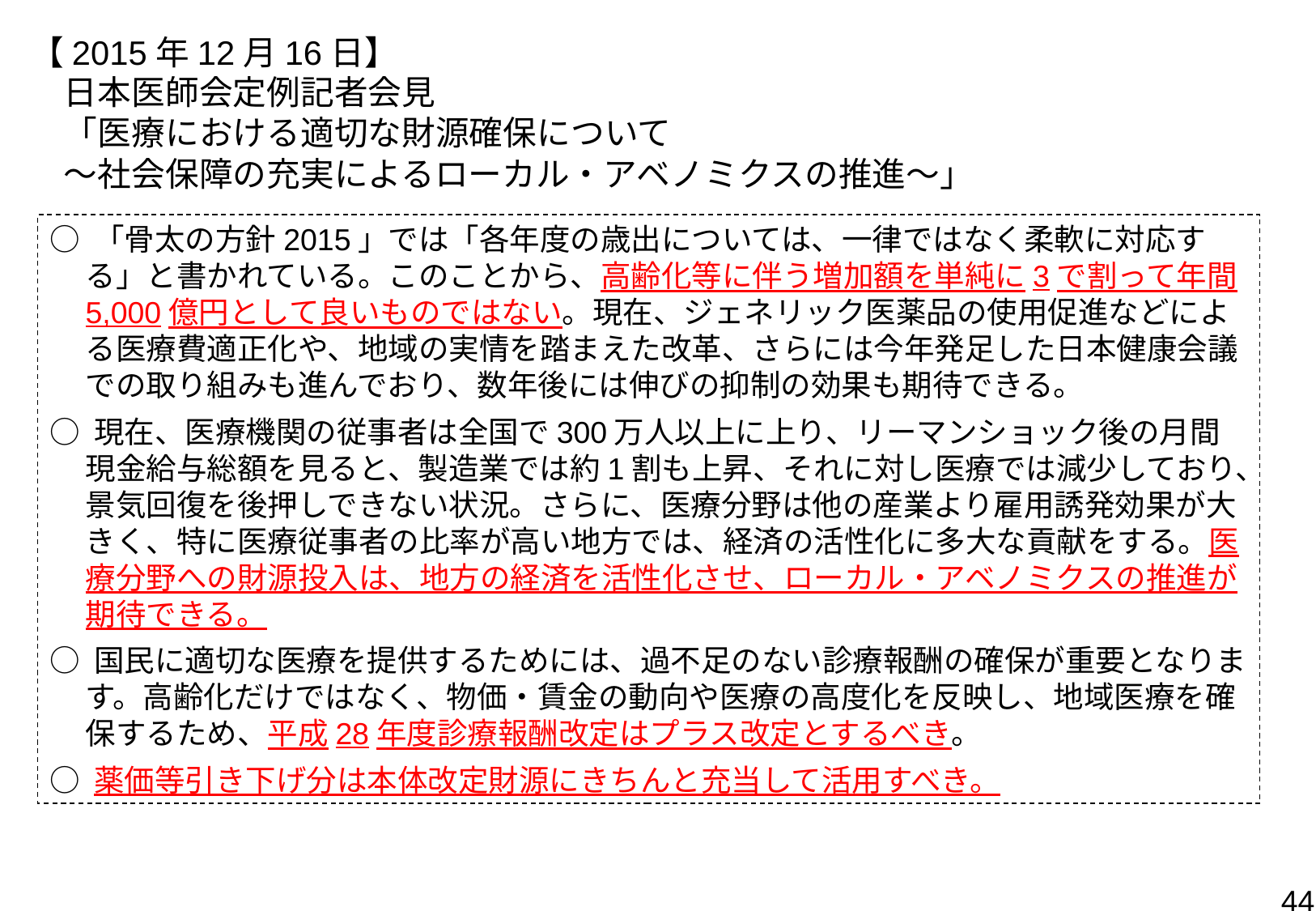

【2015年12月16日】
　日本医師会定例記者会見
　「医療における適切な財源確保について
　～社会保障の充実によるローカル・アベノミクスの推進～」
○ 「骨太の方針2015」では「各年度の歳出については、一律ではなく柔軟に対応する」と書かれている。このことから、高齢化等に伴う増加額を単純に3で割って年間5,000億円として良いものではない。現在、ジェネリック医薬品の使用促進などによる医療費適正化や、地域の実情を踏まえた改革、さらには今年発足した日本健康会議での取り組みも進んでおり、数年後には伸びの抑制の効果も期待できる。
○ 現在、医療機関の従事者は全国で300万人以上に上り、リーマンショック後の月間現金給与総額を見ると、製造業では約1割も上昇、それに対し医療では減少しており、景気回復を後押しできない状況。さらに、医療分野は他の産業より雇用誘発効果が大きく、特に医療従事者の比率が高い地方では、経済の活性化に多大な貢献をする。医療分野への財源投入は、地方の経済を活性化させ、ローカル・アベノミクスの推進が期待できる。
○ 国民に適切な医療を提供するためには、過不足のない診療報酬の確保が重要となります。高齢化だけではなく、物価・賃金の動向や医療の高度化を反映し、地域医療を確保するため、平成28年度診療報酬改定はプラス改定とするべき。
○ 薬価等引き下げ分は本体改定財源にきちんと充当して活用すべき。
44